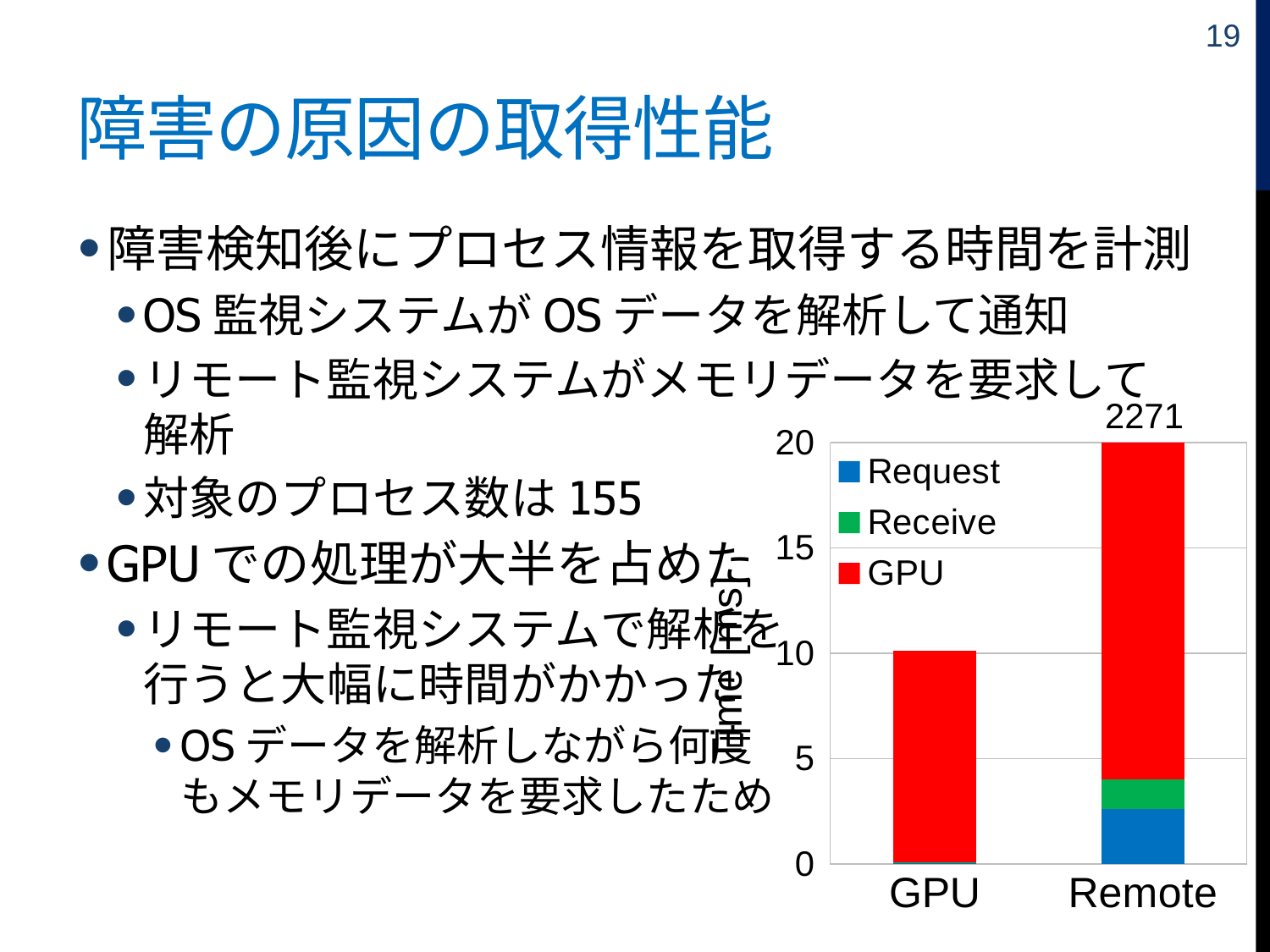

19
# 障害の原因の取得性能
障害検知後にプロセス情報を取得する時間を計測
OS監視システムがOSデータを解析して通知
リモート監視システムがメモリデータを要求して解析
対象のプロセス数は155
GPUでの処理が大半を占めた
リモート監視システムで解析を
行うと大幅に時間がかかった
OSデータを解析しながら何度
もメモリデータを要求したため

2271

### Chart

| Category | Request | Receive | GPU |
|---|---|---|---|
| GPU | 0.041 | 0.032 | 10.033 |
| Remote | 2.6016 | 1.4131 | 2266.6662 |